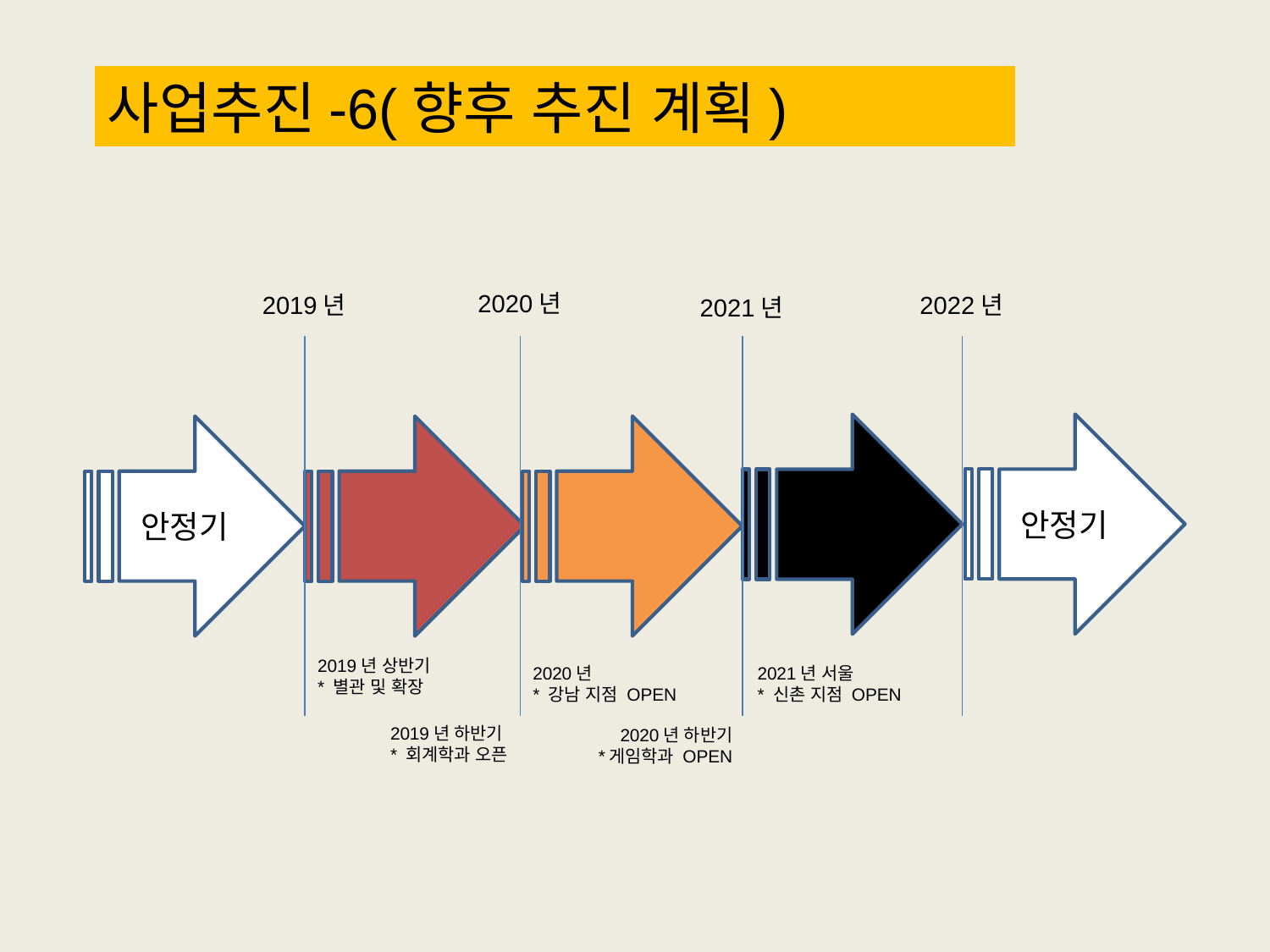

사업추진-6(향후 추진 계획)
2020년
2019년
2022년
2021년
안정기

안정기

2019년 상반기
* 별관 및 확장
2020년
* 강남 지점 OPEN
2021년 서울
* 신촌 지점 OPEN
2019년 하반기
* 회계학과 오픈
2020년 하반기
*게임학과 OPEN